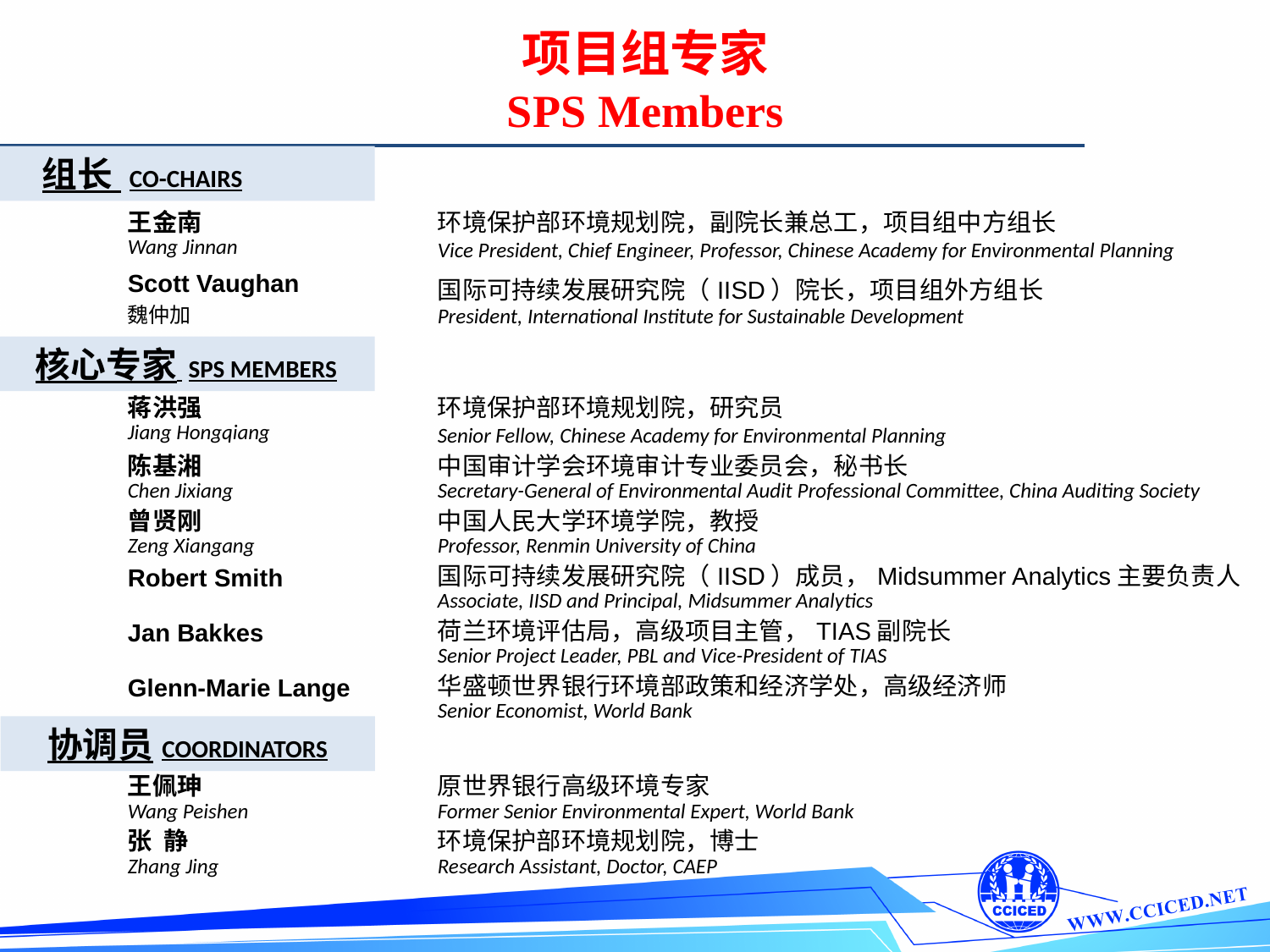

项目组专家
SPS Members

组长 CO-CHAIRS
| 王金南 Wang Jinnan | 环境保护部环境规划院，副院长兼总工，项目组中方组长 Vice President, Chief Engineer, Professor, Chinese Academy for Environmental Planning |
| --- | --- |
| Scott Vaughan 魏仲加 | 国际可持续发展研究院（IISD）院长，项目组外方组长 President, International Institute for Sustainable Development |
核心专家 SPS MEMBERS
| 蒋洪强 Jiang Hongqiang | 环境保护部环境规划院，研究员 Senior Fellow, Chinese Academy for Environmental Planning |
| --- | --- |
| 陈基湘 Chen Jixiang | 中国审计学会环境审计专业委员会，秘书长 Secretary-General of Environmental Audit Professional Committee, China Auditing Society |
| 曾贤刚 Zeng Xiangang | 中国人民大学环境学院，教授 Professor, Renmin University of China |
| Robert Smith | 国际可持续发展研究院（IISD）成员，Midsummer Analytics主要负责人 Associate, IISD and Principal, Midsummer Analytics |
| Jan Bakkes | 荷兰环境评估局，高级项目主管，TIAS副院长 Senior Project Leader, PBL and Vice-President of TIAS |
| Glenn-Marie Lange | 华盛顿世界银行环境部政策和经济学处，高级经济师 Senior Economist, World Bank |
协调员Coordinators
| 王佩珅 Wang Peishen | 原世界银行高级环境专家 Former Senior Environmental Expert, World Bank |
| --- | --- |
| 张 静 Zhang Jing | 环境保护部环境规划院，博士 Research Assistant, Doctor, CAEP |